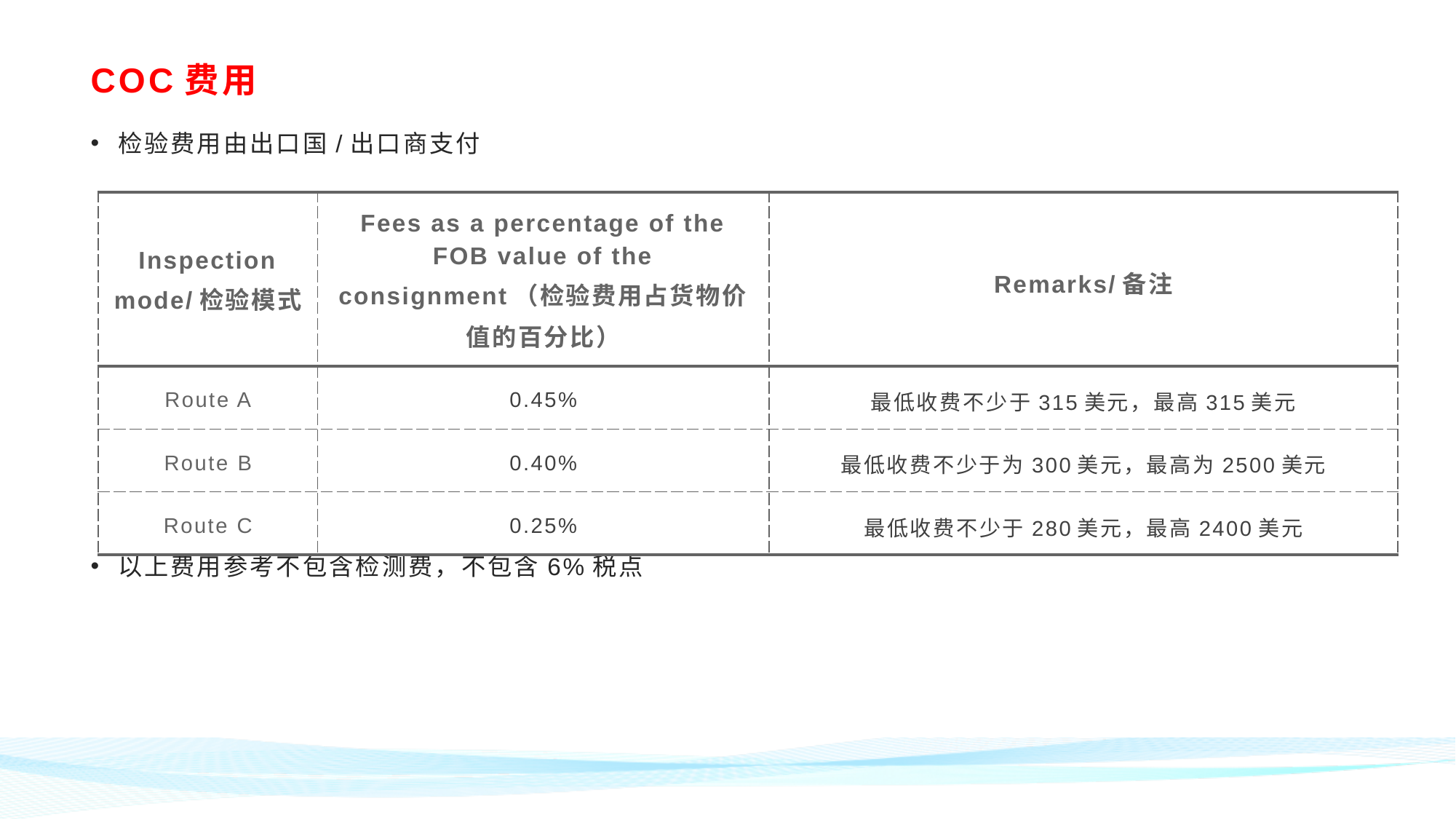

# COC费用
检验费用由出口国/出口商支付

以上费用参考不包含检测费，不包含6%税点

| Inspection mode/检验模式 | Fees as a percentage of the FOB value of the consignment（检验费用占货物价值的百分比） | Remarks/备注 |
| --- | --- | --- |
| Route A | 0.45% | 最低收费不少于315美元，最高315美元 |
| Route B | 0.40% | 最低收费不少于为300美元，最高为2500美元 |
| Route C | 0.25% | 最低收费不少于280美元，最高2400美元 |